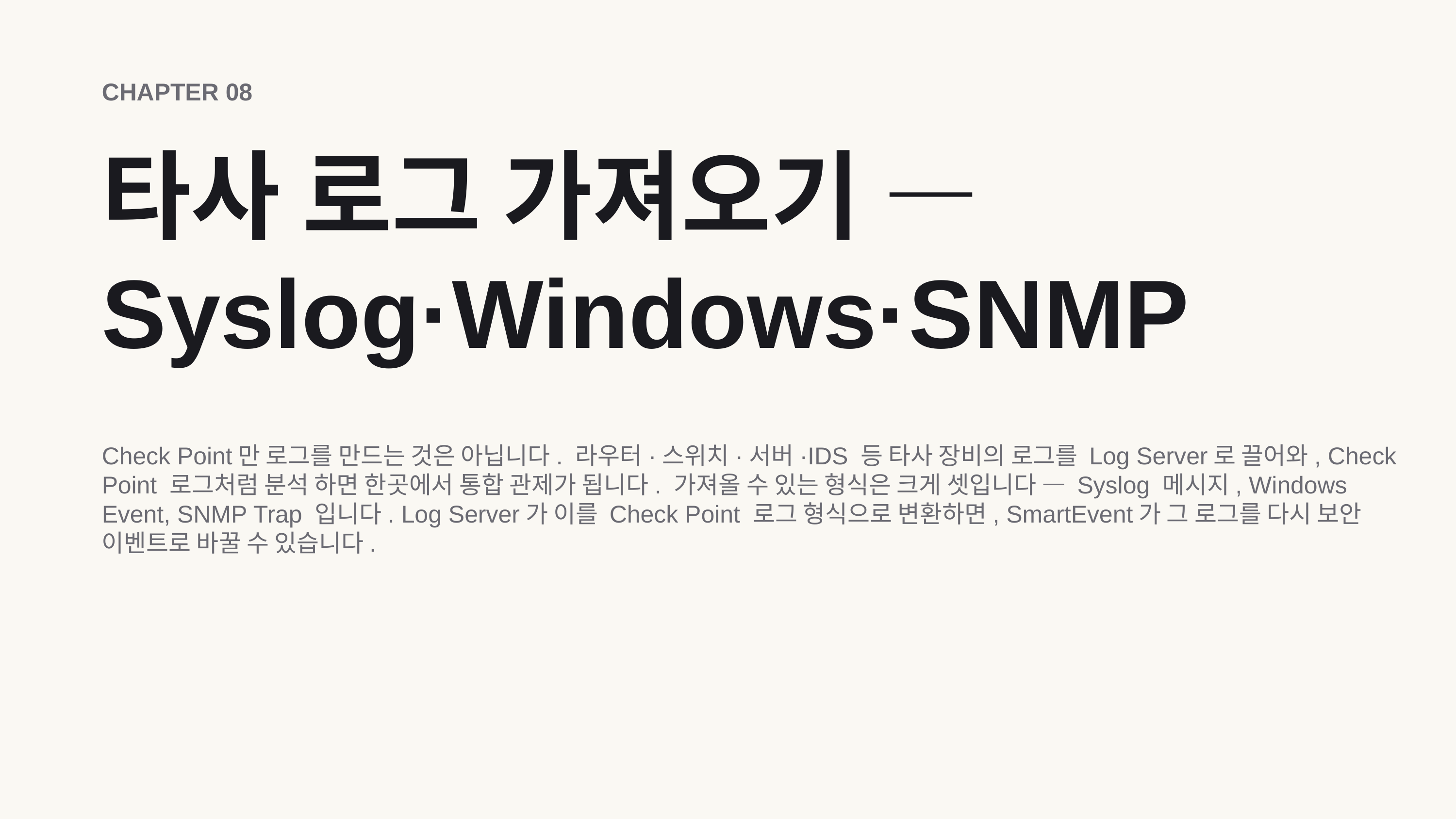

CHAPTER 08
타사 로그 가져오기 — Syslog·Windows·SNMP
Check Point만 로그를 만드는 것은 아닙니다. 라우터·스위치·서버·IDS 등 타사 장비의 로그를 Log Server로 끌어와, Check Point 로그처럼 분석 하면 한곳에서 통합 관제가 됩니다. 가져올 수 있는 형식은 크게 셋입니다 — Syslog 메시지, Windows Event, SNMP Trap 입니다. Log Server가 이를 Check Point 로그 형식으로 변환하면, SmartEvent가 그 로그를 다시 보안 이벤트로 바꿀 수 있습니다.